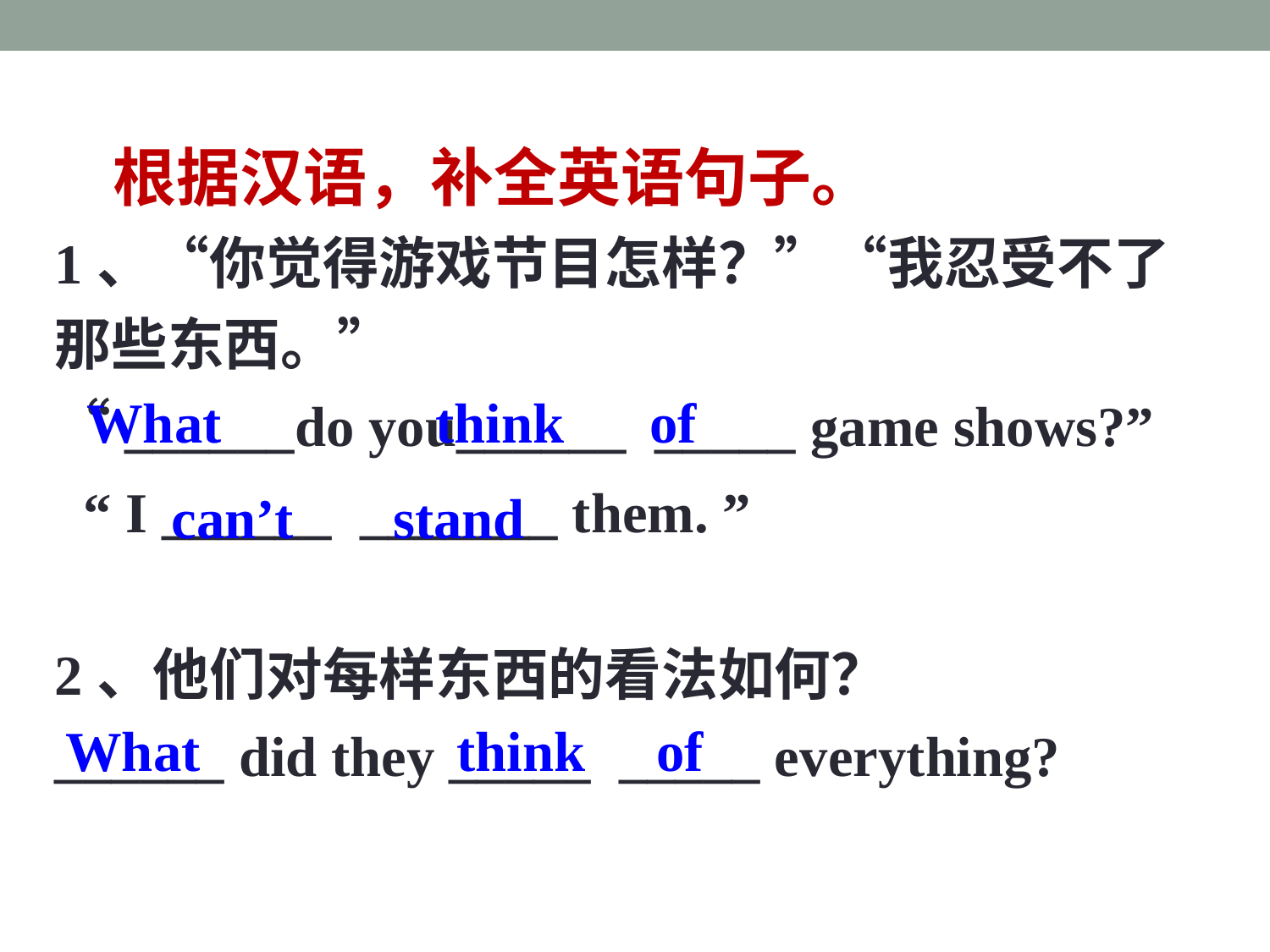

根据汉语，补全英语句子。
1、“你觉得游戏节目怎样？”“我忍受不了那些东西。”
“______do you______  _____ game shows?”
  “ I ______  _______ them. ”
2、他们对每样东西的看法如何？
______ did they _____  _____ everything?
What
think      of
can’t       stand
What
think     of